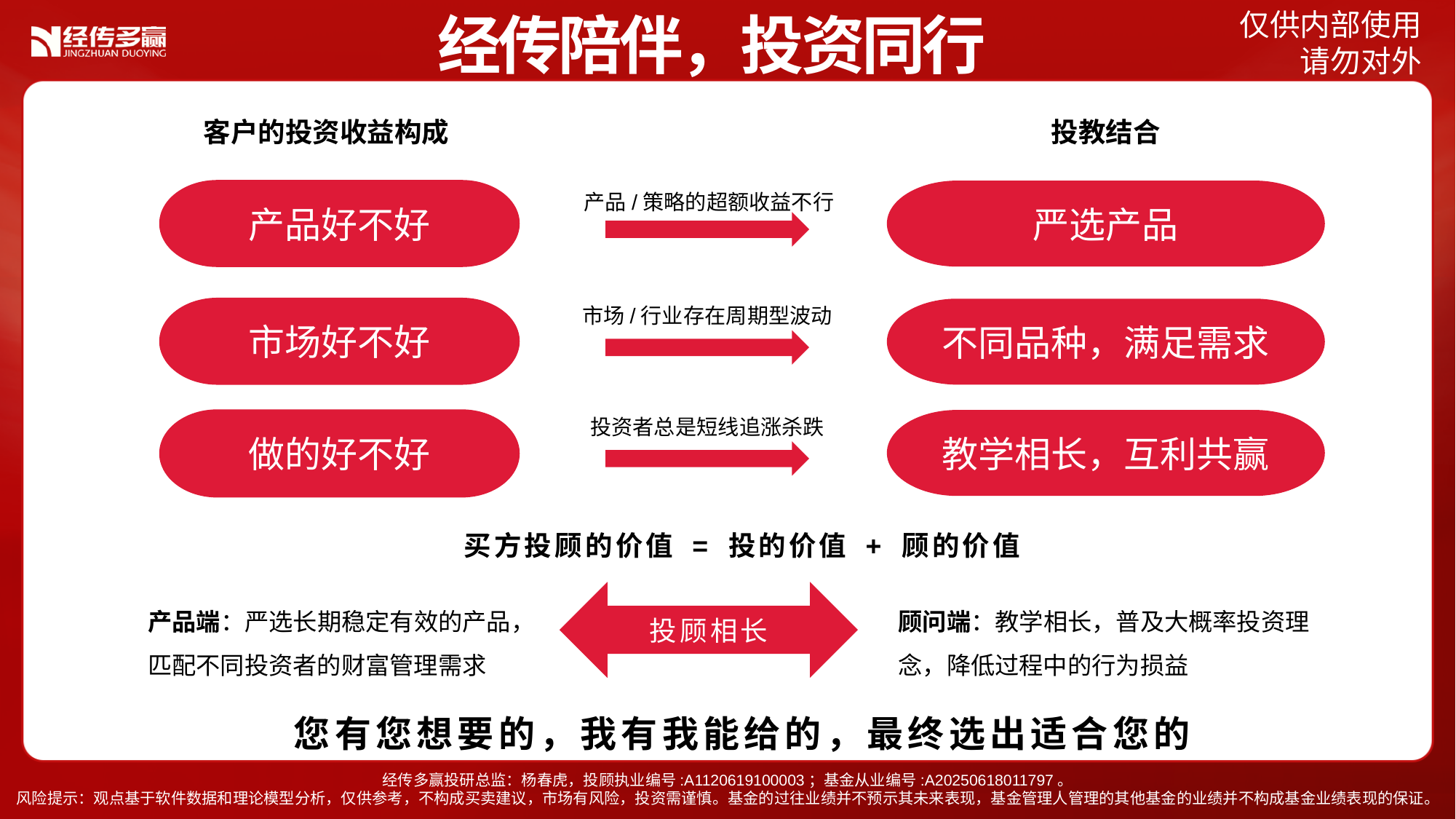

经传陪伴，投资同行
客户的投资收益构成
投教结合
产品好不好
严选产品
产品/策略的超额收益不行

市场/行业存在周期型波动
市场好不好
不同品种，满足需求

投资者总是短线追涨杀跌
做的好不好
教学相长，互利共赢

买方投顾的价值 = 投的价值 + 顾的价值
投顾相长
产品端：严选长期稳定有效的产品，匹配不同投资者的财富管理需求
顾问端：教学相长，普及大概率投资理念，降低过程中的行为损益
您有您想要的，我有我能给的，最终选出适合您的